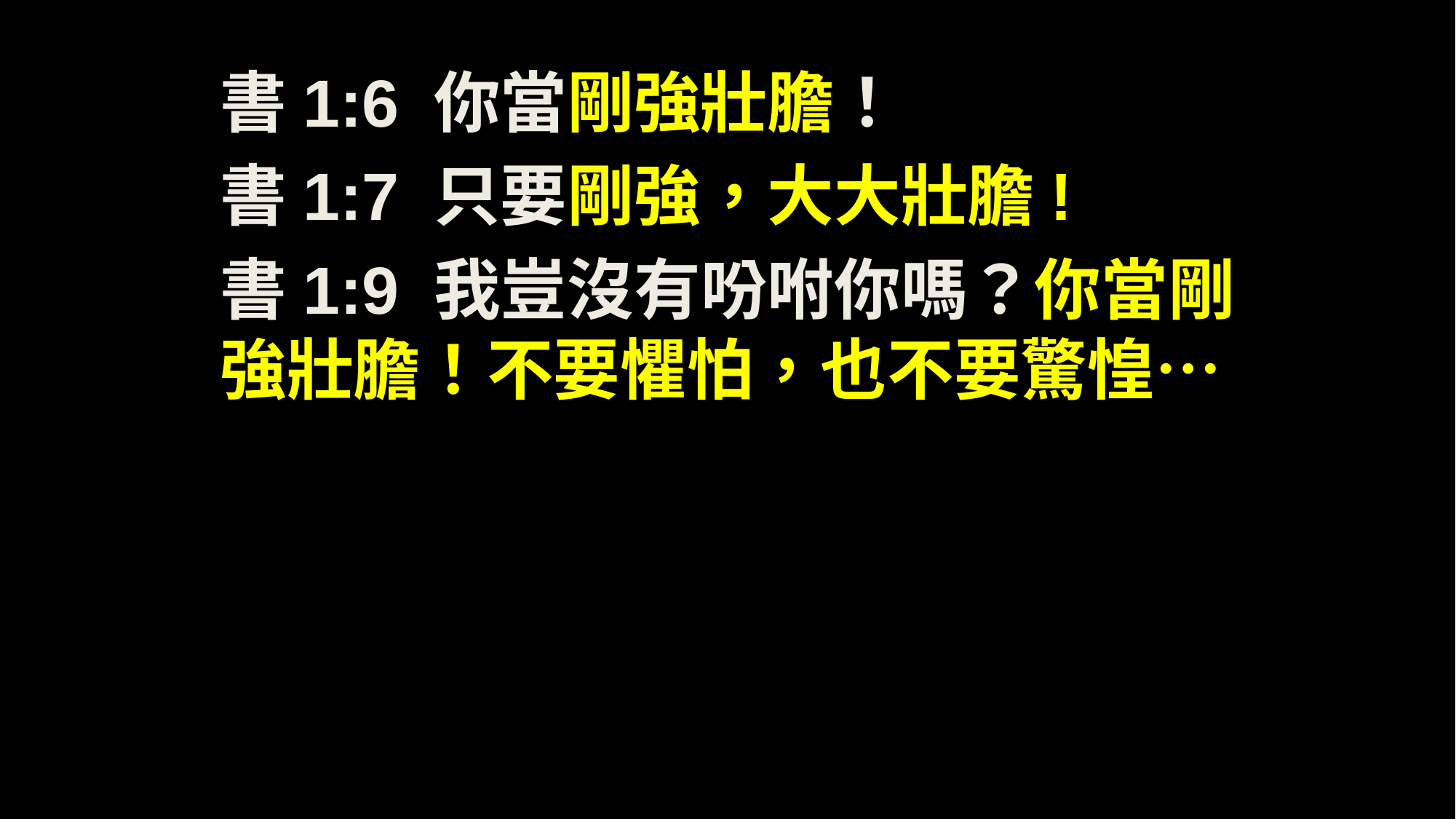

書1:6 你當剛強壯膽！
書1:7 只要剛強，大大壯膽!
書1:9 我豈沒有吩咐你嗎？你當剛強壯膽！不要懼怕，也不要驚惶…